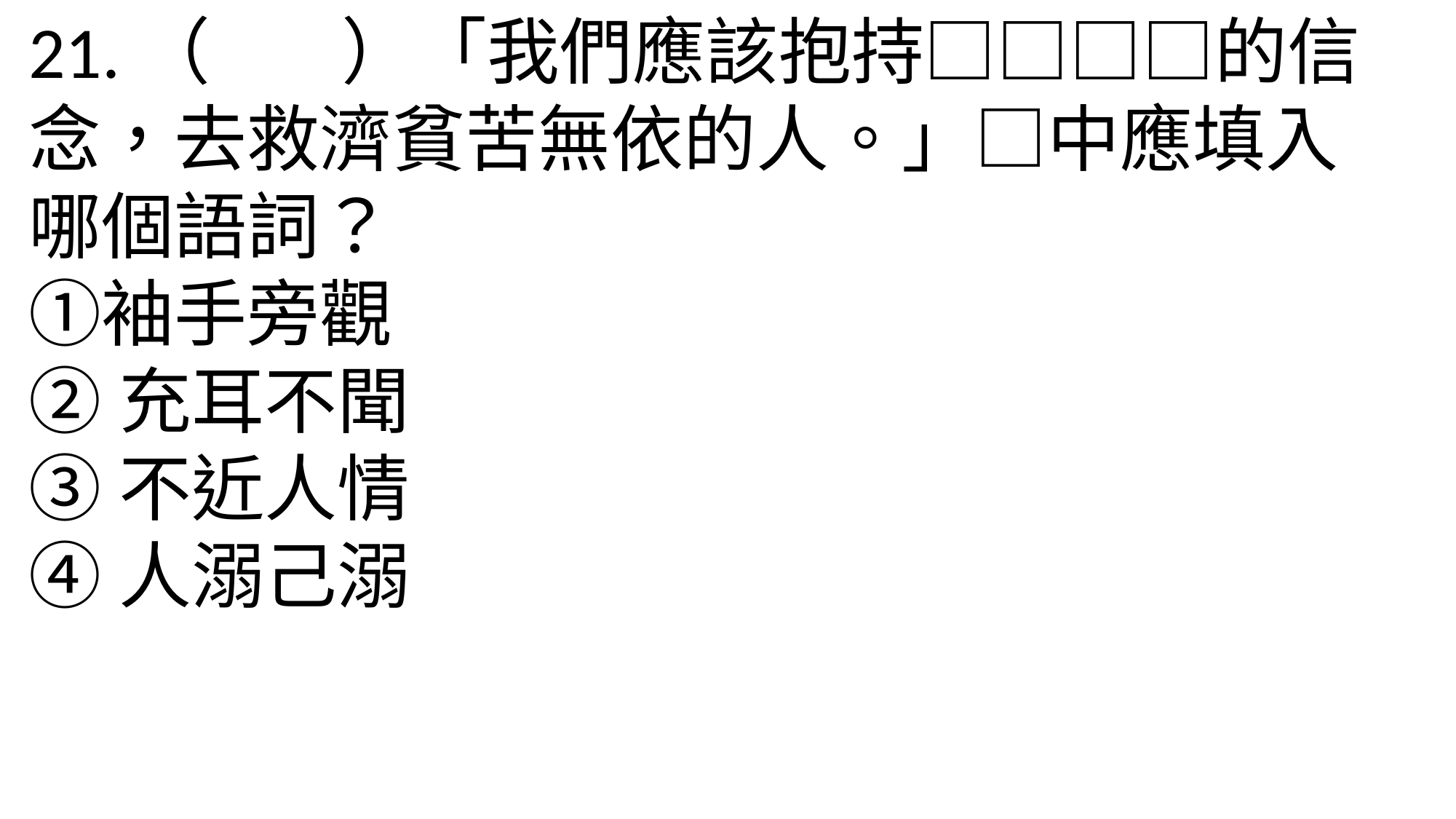

21.（        ）「我們應該抱持□□□□的信念，去救濟貧苦無依的人。」□中應填入哪個語詞？　
①袖手旁觀
②充耳不聞
③不近人情
④人溺己溺